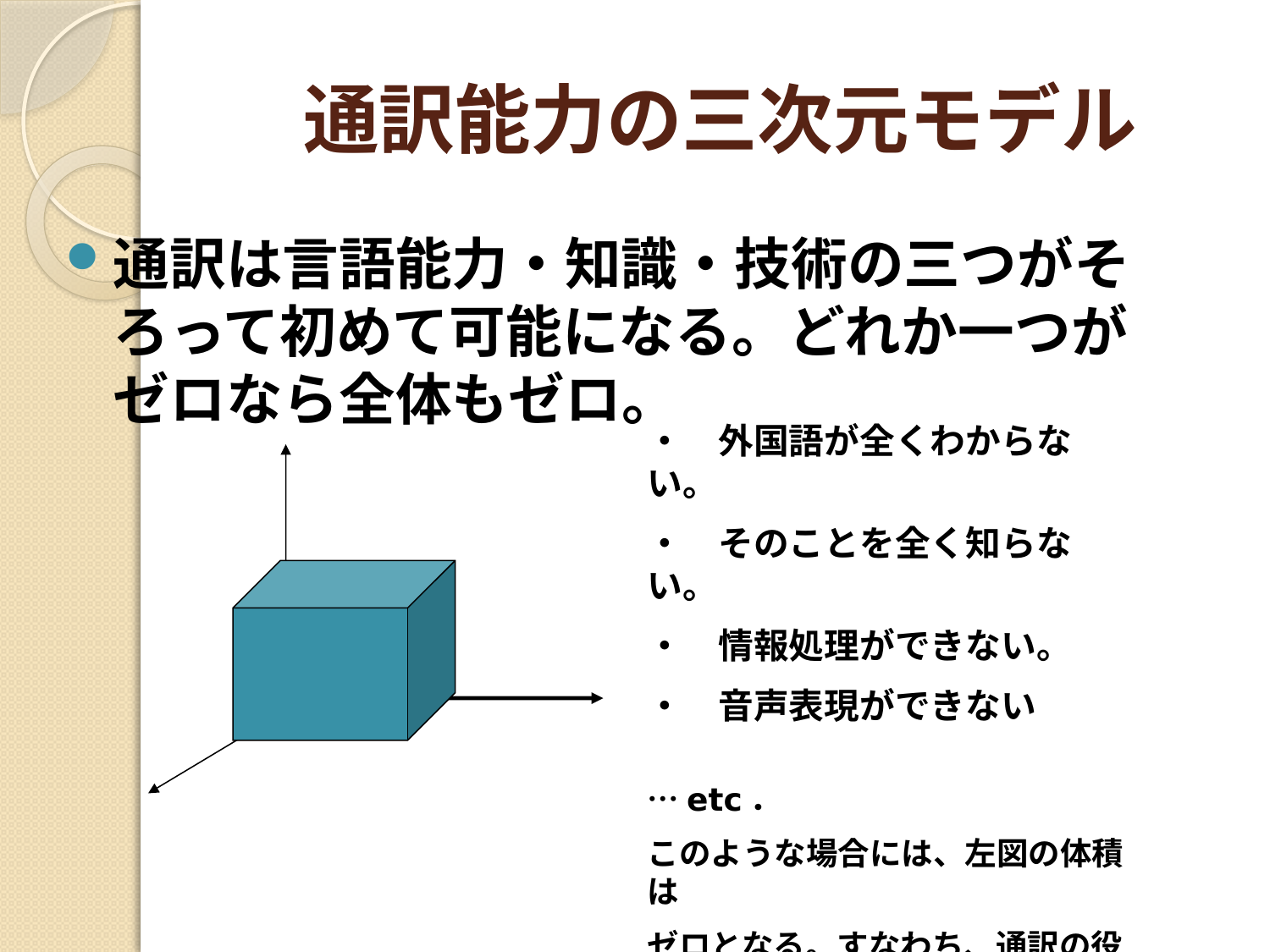

# 通訳能力の三次元モデル
通訳は言語能力・知識・技術の三つがそろって初めて可能になる。どれか一つがゼロなら全体もゼロ。

・　外国語が全くわからない。
・　そのことを全く知らない。
・　情報処理ができない。
・　音声表現ができない
　　　　　　　　　　　　　　　…etc．
このような場合には、左図の体積は
ゼロとなる。すなわち、通訳の役割を果たせないことになる。